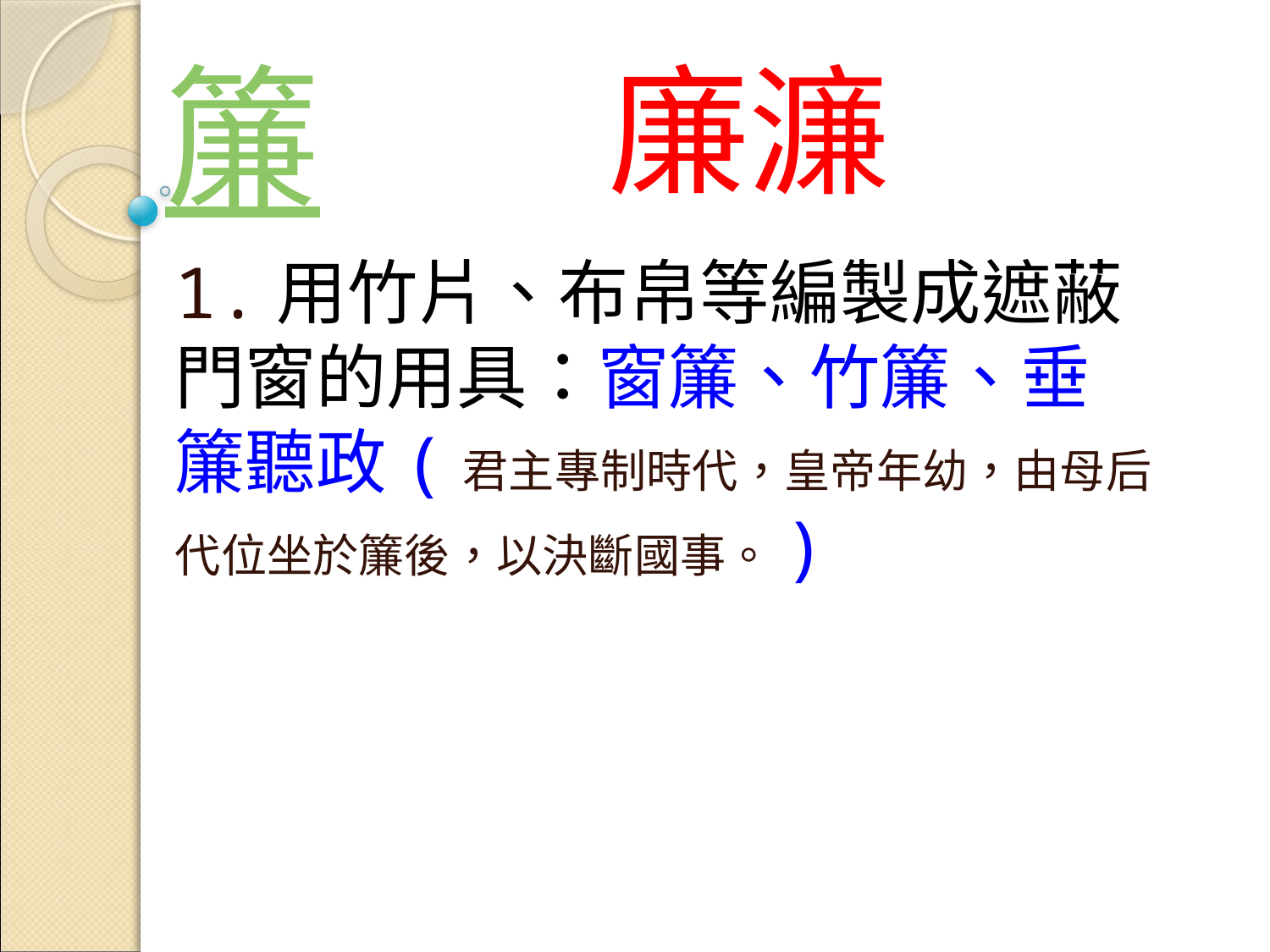

簾
# 廉濂
1.用竹片、布帛等編製成遮蔽門窗的用具：窗簾、竹簾、垂簾聽政(君主專制時代，皇帝年幼，由母后代位坐於簾後，以決斷國事。)